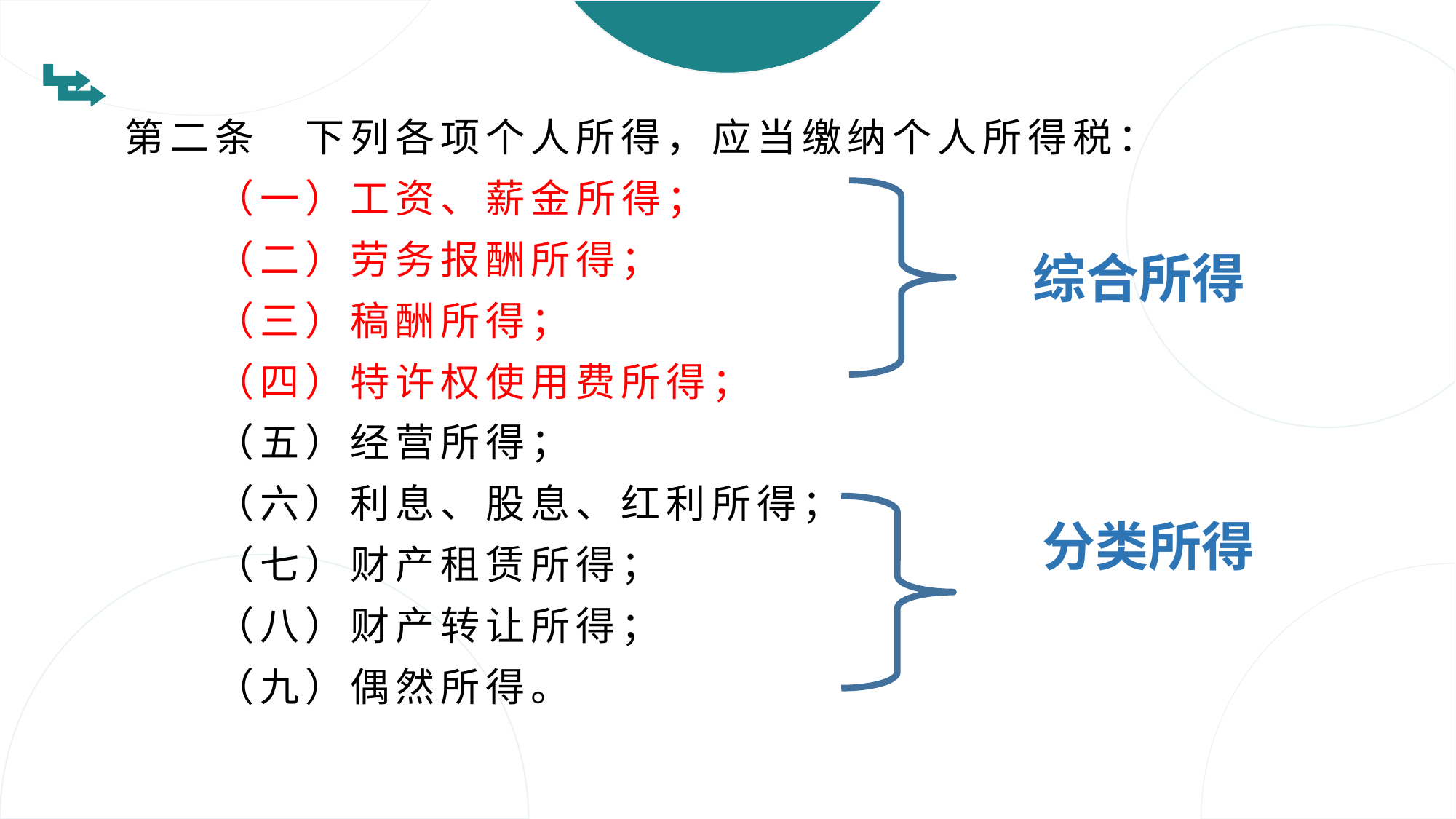

第二条　下列各项个人所得，应当缴纳个人所得税：
　　（一）工资、薪金所得；
　　（二）劳务报酬所得；
　　（三）稿酬所得；
　　（四）特许权使用费所得；
　　（五）经营所得；
　　（六）利息、股息、红利所得；
　　（七）财产租赁所得；
　　（八）财产转让所得；
　　（九）偶然所得。

综合所得

分类所得